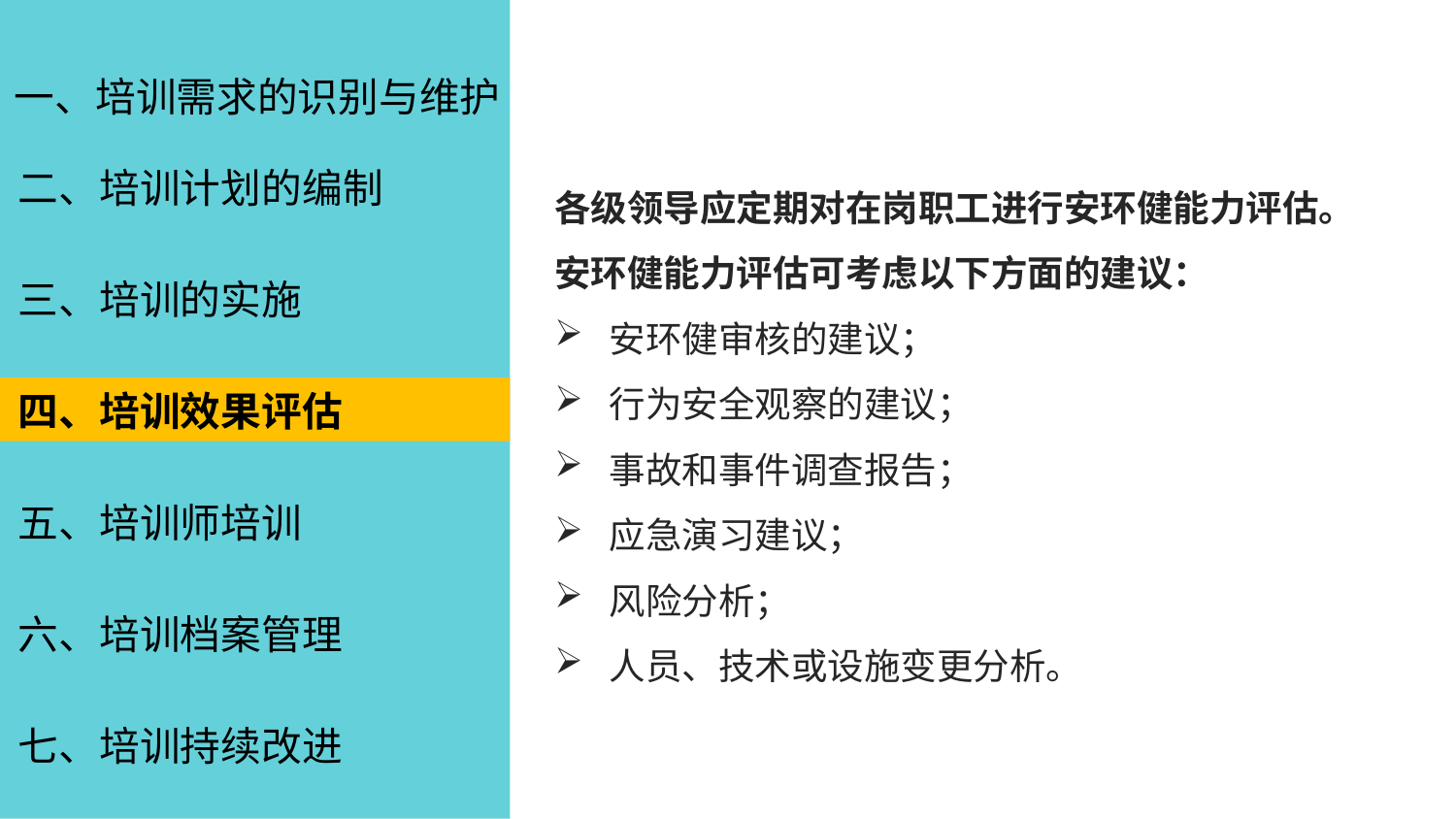

一、培训需求的识别与维护
二、培训计划的编制
各级领导应定期对在岗职工进行安环健能力评估。
安环健能力评估可考虑以下方面的建议：
安环健审核的建议；
行为安全观察的建议；
事故和事件调查报告；
应急演习建议；
风险分析；
人员、技术或设施变更分析。
三、培训的实施

四、培训效果评估
五、培训师培训
六、培训档案管理
七、培训持续改进